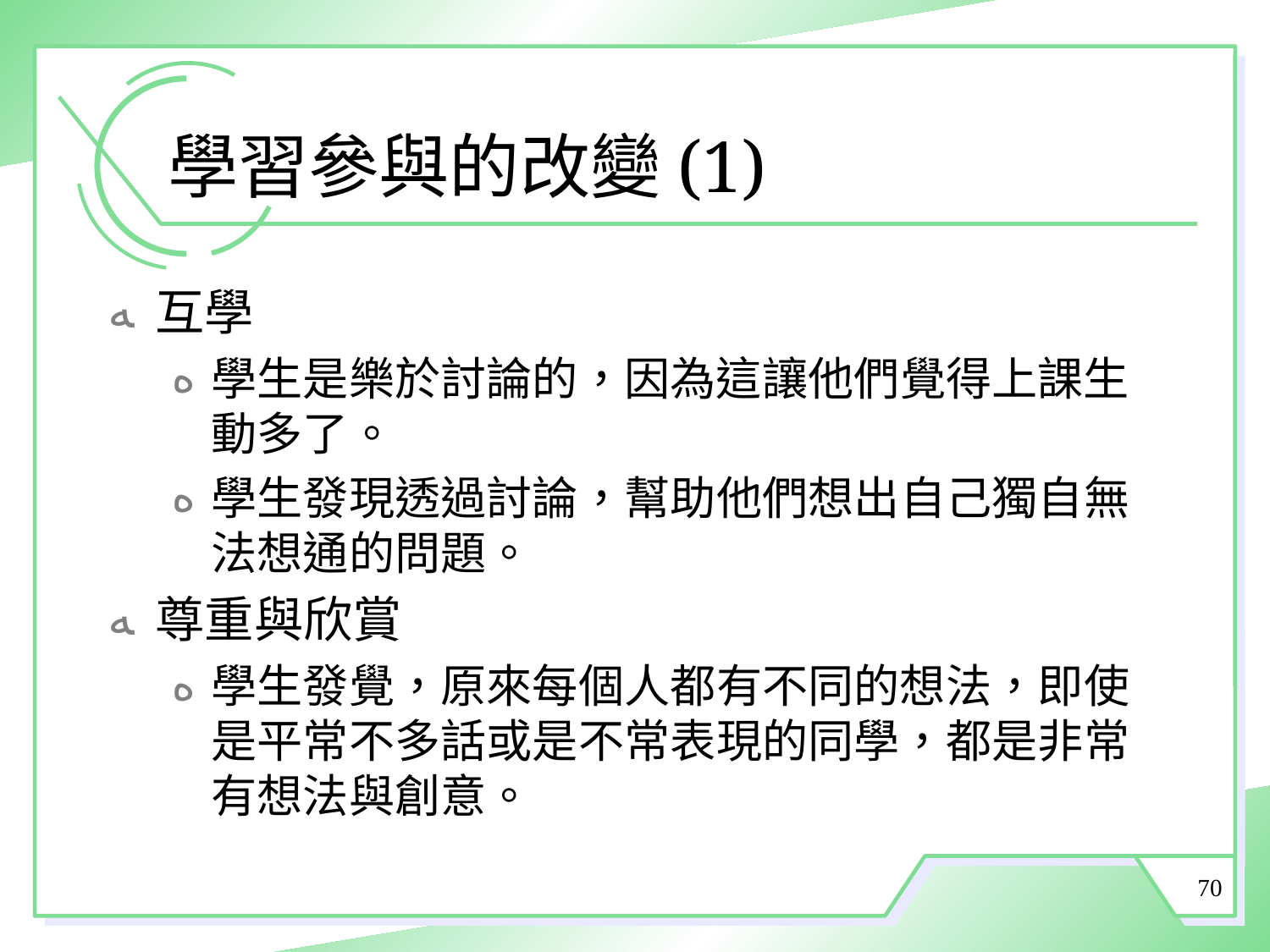

# 學習參與的改變(1)
互學
學生是樂於討論的，因為這讓他們覺得上課生動多了。
學生發現透過討論，幫助他們想出自己獨自無法想通的問題。
尊重與欣賞
學生發覺，原來每個人都有不同的想法，即使是平常不多話或是不常表現的同學，都是非常有想法與創意。

70